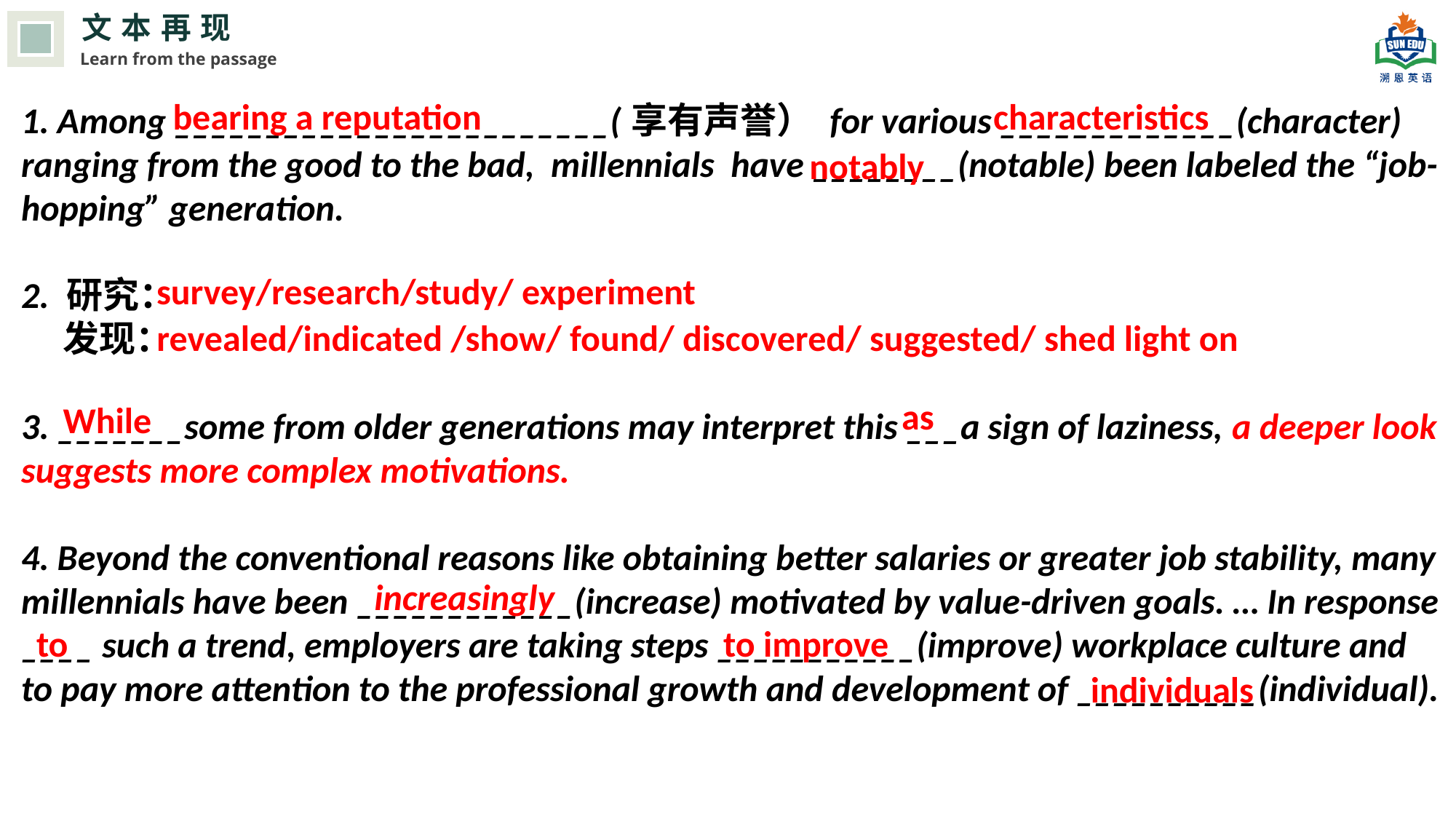

文本再现
Learn from the passage

bearing a reputation
characteristics
1. Among ________________________(享有声誉） for various _____________(character) ranging from the good to the bad,  millennials  have ________(notable) been labeled the “job-hopping” generation.

2. 研究：
    发现：

3. _______some from older generations may interpret this ___a sign of laziness, a deeper look suggests more complex motivations.

4. Beyond the conventional reasons like obtaining better salaries or greater job stability, many millennials have been ____________(increase) motivated by value-driven goals. … In response ____ such a trend, employers are taking steps ___________(improve) workplace culture and to pay more attention to the professional growth and development of __________(individual).
notably
survey/research/study/ experiment
revealed/indicated /show/ found/ discovered/ suggested/ shed light on
as
While
increasingly
to
to improve
individuals